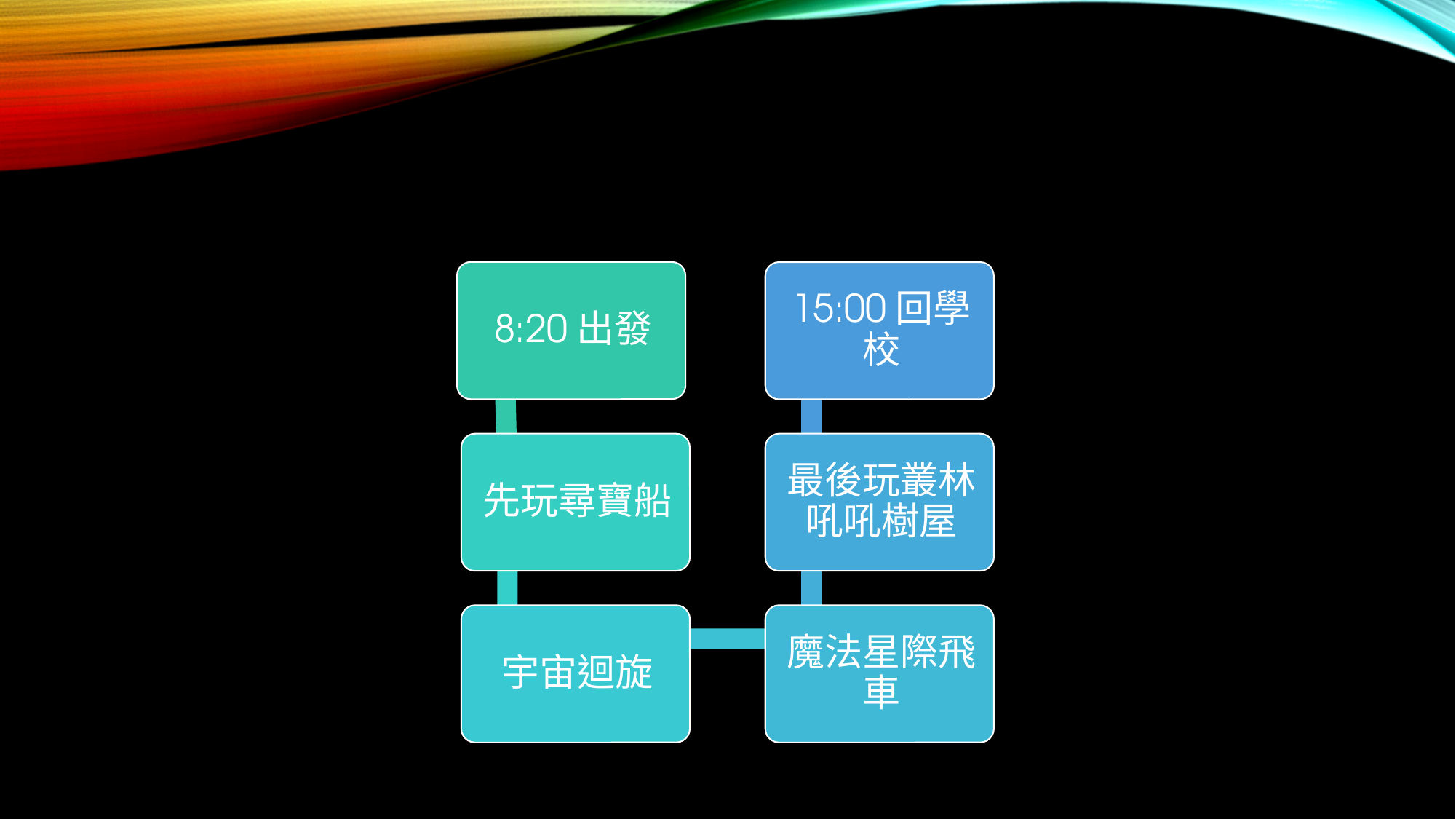

#
8:20出發
先玩尋寶船
宇宙迴旋
魔法星際飛車
最後玩叢林吼吼樹屋
15:00回學校